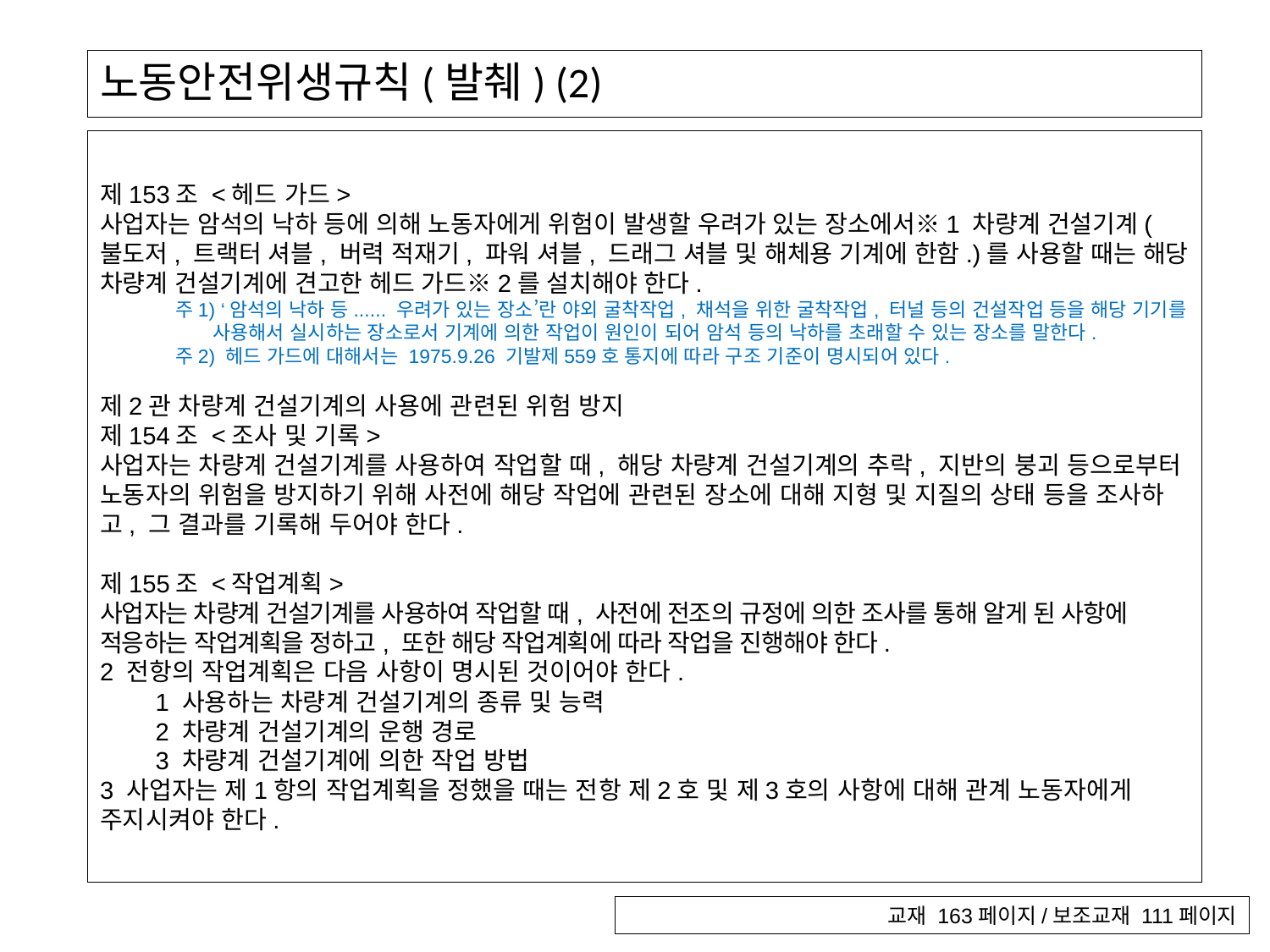

# 노동안전위생규칙(발췌) (2)
제153조 <헤드 가드>
사업자는 암석의 낙하 등에 의해 노동자에게 위험이 발생할 우려가 있는 장소에서※1 차량계 건설기계(불도저, 트랙터 셔블, 버력 적재기, 파워 셔블, 드래그 셔블 및 해체용 기계에 한함.)를 사용할 때는 해당 차량계 건설기계에 견고한 헤드 가드※2를 설치해야 한다.
주1) ‘암석의 낙하 등...... 우려가 있는 장소’란 야외 굴착작업, 채석을 위한 굴착작업, 터널 등의 건설작업 등을 해당 기기를 사용해서 실시하는 장소로서 기계에 의한 작업이 원인이 되어 암석 등의 낙하를 초래할 수 있는 장소를 말한다.
주2) 헤드 가드에 대해서는 1975.9.26 기발제559호 통지에 따라 구조 기준이 명시되어 있다.

제2관 차량계 건설기계의 사용에 관련된 위험 방지
제154조 <조사 및 기록>
사업자는 차량계 건설기계를 사용하여 작업할 때, 해당 차량계 건설기계의 추락, 지반의 붕괴 등으로부터 노동자의 위험을 방지하기 위해 사전에 해당 작업에 관련된 장소에 대해 지형 및 지질의 상태 등을 조사하고, 그 결과를 기록해 두어야 한다.

제155조 <작업계획>
사업자는 차량계 건설기계를 사용하여 작업할 때, 사전에 전조의 규정에 의한 조사를 통해 알게 된 사항에 적응하는 작업계획을 정하고, 또한 해당 작업계획에 따라 작업을 진행해야 한다.
2 전항의 작업계획은 다음 사항이 명시된 것이어야 한다.
　　1 사용하는 차량계 건설기계의 종류 및 능력
　　2 차량계 건설기계의 운행 경로
　　3 차량계 건설기계에 의한 작업 방법
3 사업자는 제1항의 작업계획을 정했을 때는 전항 제2호 및 제3호의 사항에 대해 관계 노동자에게 주지시켜야 한다.
교재 163페이지/보조교재 111페이지